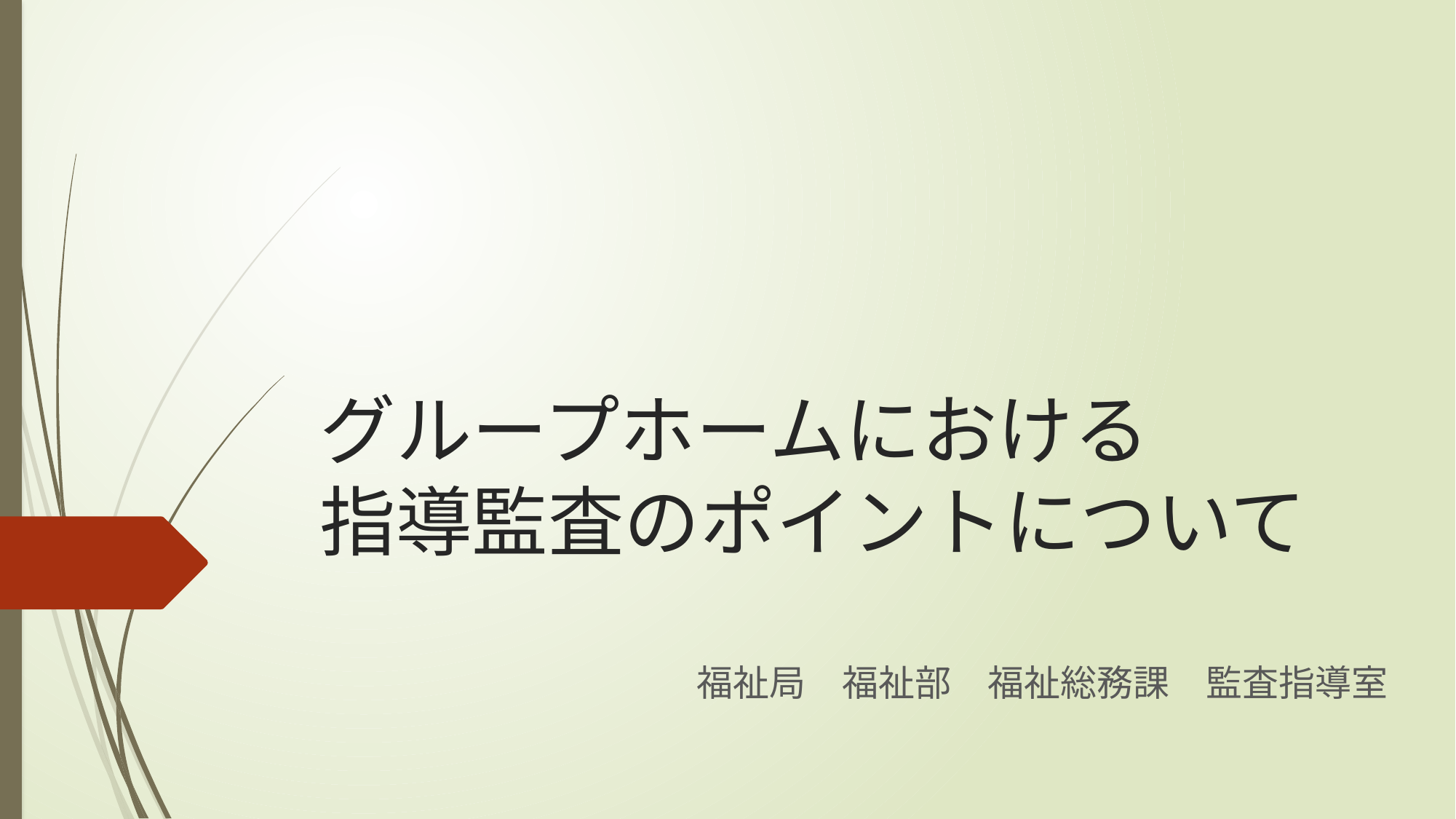

# グループホームにおける 指導監査のポイントについて
福祉局　福祉部　福祉総務課　監査指導室